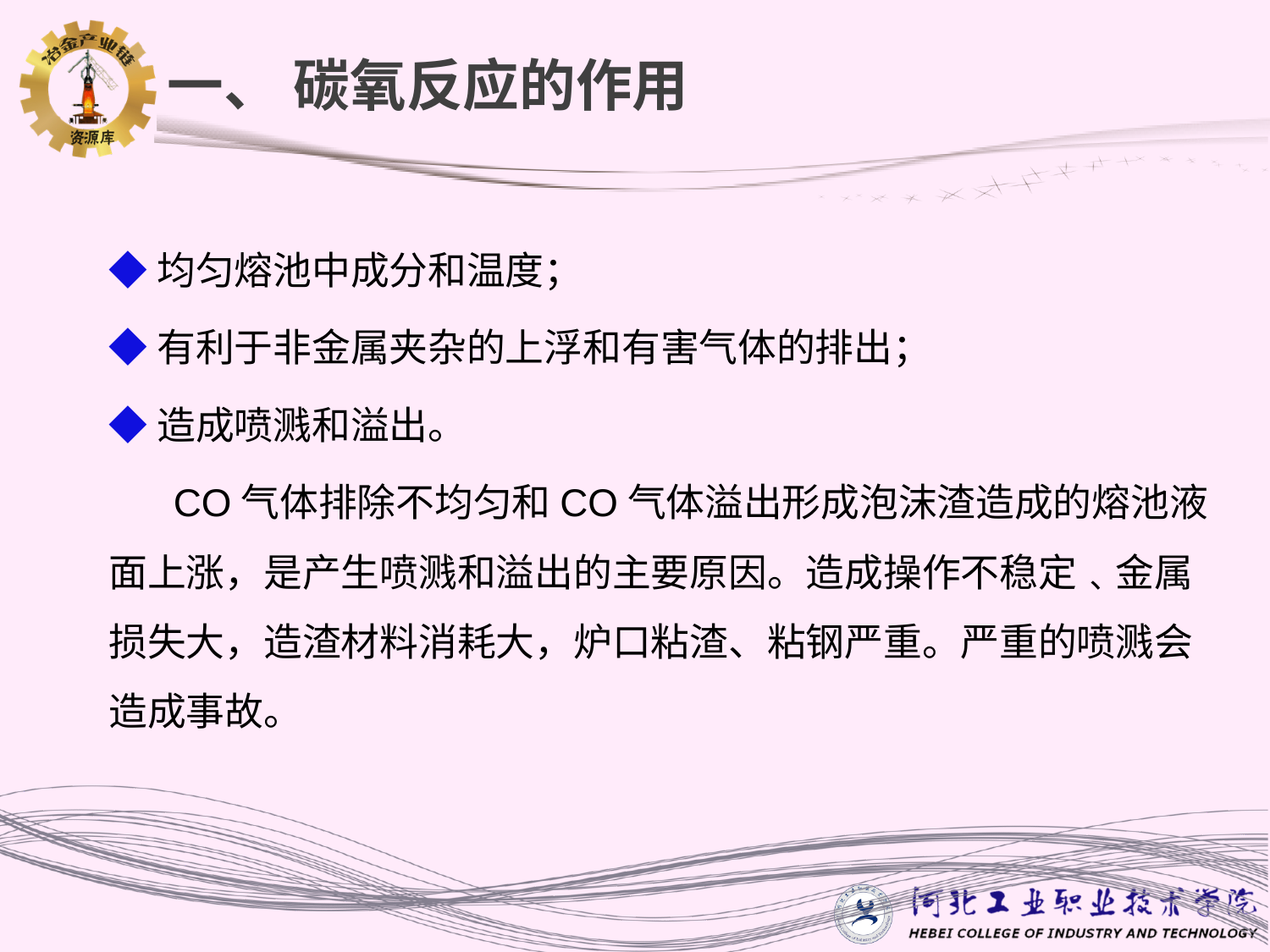

# 一、 碳氧反应的作用
◆均匀熔池中成分和温度；
◆有利于非金属夹杂的上浮和有害气体的排出；
◆造成喷溅和溢出。
      CO气体排除不均匀和CO气体溢出形成泡沫渣造成的熔池液面上涨，是产生喷溅和溢出的主要原因。造成操作不稳定﹑金属损失大，造渣材料消耗大，炉口粘渣、粘钢严重。严重的喷溅会造成事故。